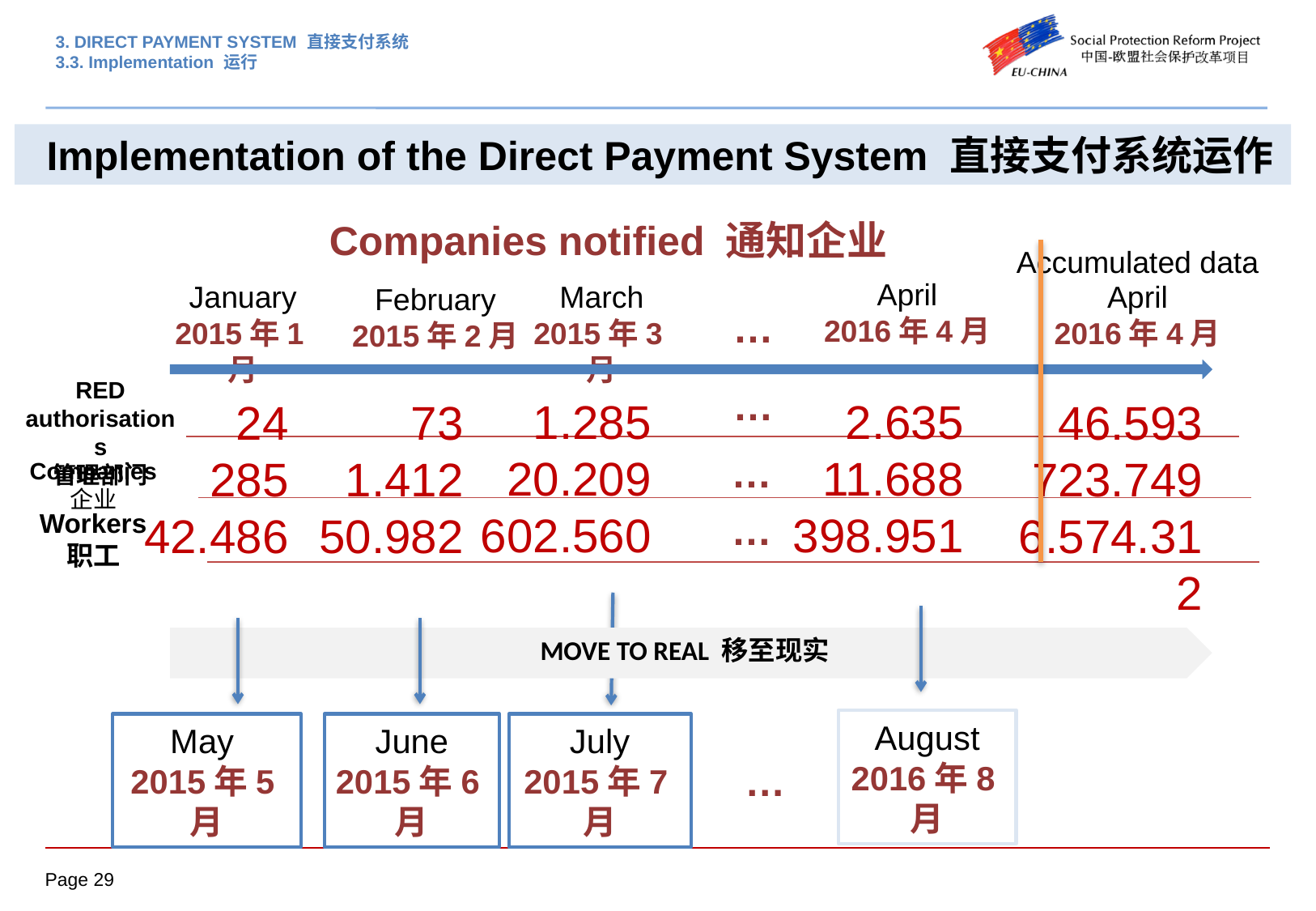

3. DIRECT PAYMENT SYSTEM  直接支付系统
3.3. Implementation  运行

Implementation of the Direct Payment System 直接支付系统运作
Companies notified 通知企业
Accumulated data

…
April
2016年4月
April
2016年4月
January
2015年1月
March
2015年3月
February
2015年2月

…

RED authorisations
管理部门
1.285
20.209
602.560
2.635
11.688
398.951
46.593
723.749
6.574.312
24
285
42.486
73
1.412
50.982

…
Companies
企业

…
Workers
职工
MOVE TO REAL 移至现实
August
2016年8月
May
2015年5月
June
2015年6月
July
2015年7月

…